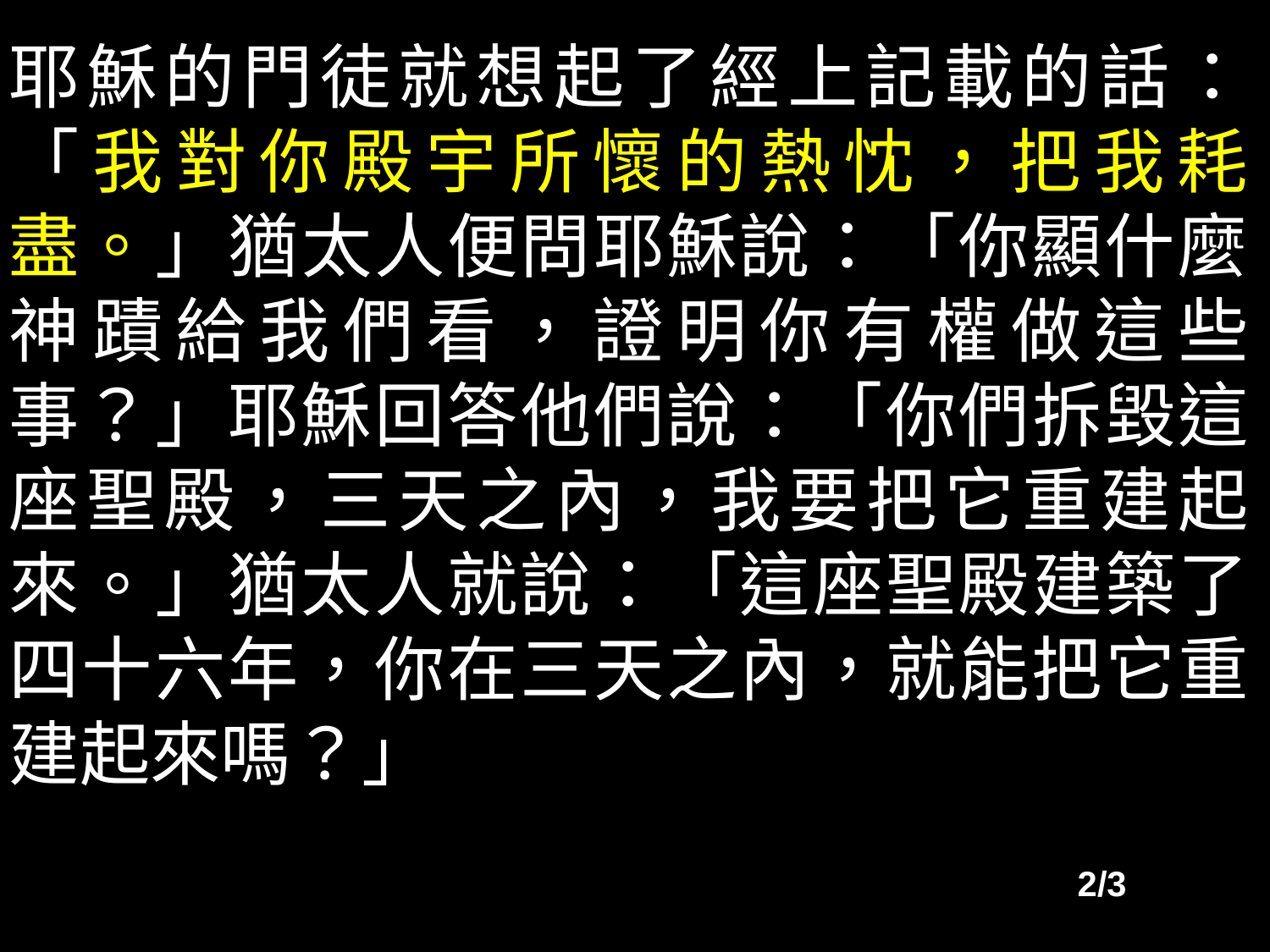

耶穌的門徒就想起了經上記載的話：「我對你殿宇所懷的熱忱，把我耗盡。」猶太人便問耶穌說：「你顯什麼神蹟給我們看，證明你有權做這些事？」耶穌回答他們說：「你們拆毀這座聖殿，三天之內，我要把它重建起來。」猶太人就說：「這座聖殿建築了四十六年，你在三天之內，就能把它重建起來嗎？」

2/3